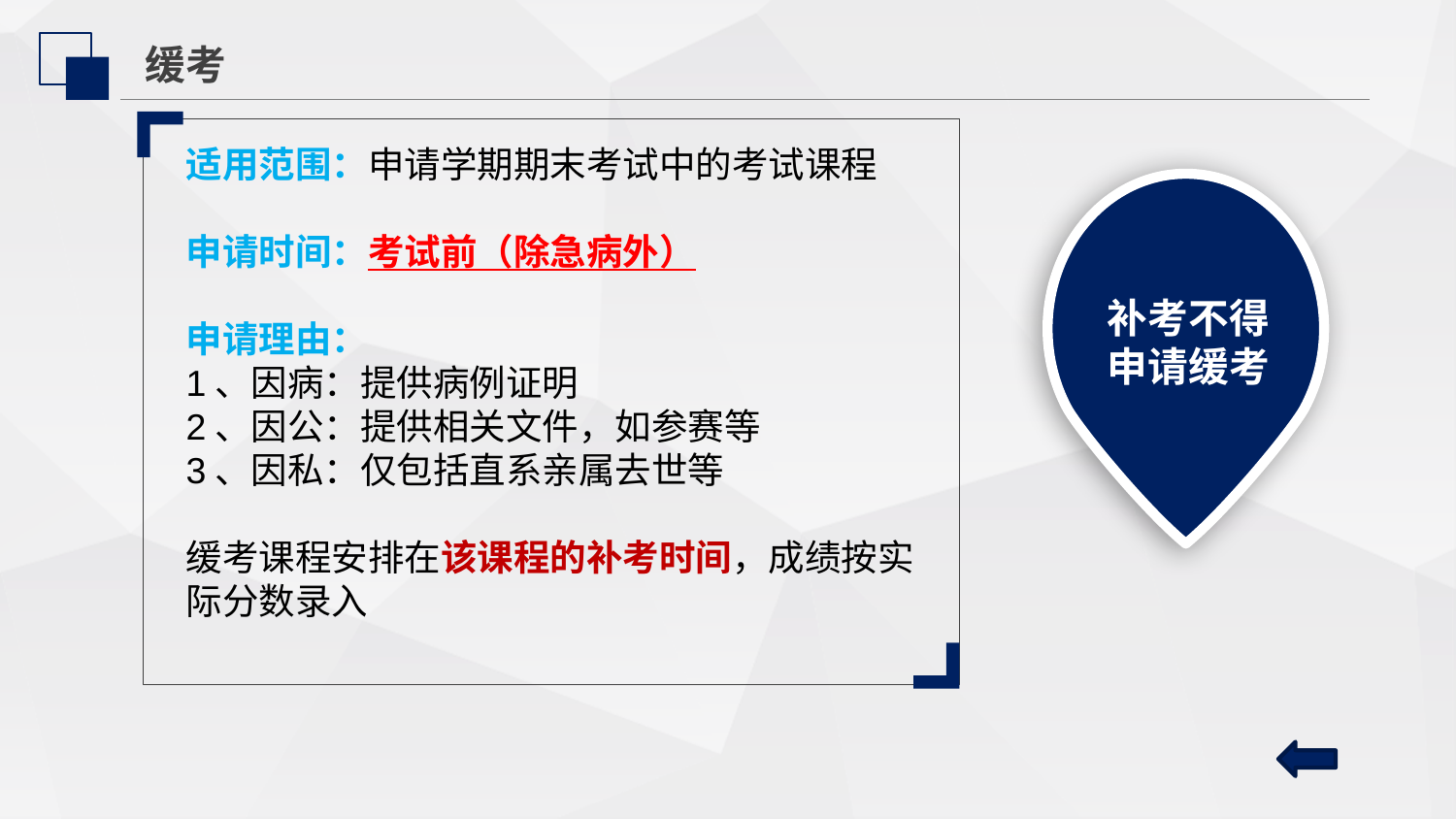

缓考

适用范围：申请学期期末考试中的考试课程

申请时间：考试前（除急病外）

申请理由：
1、因病：提供病例证明
2、因公：提供相关文件，如参赛等
3、因私：仅包括直系亲属去世等

缓考课程安排在该课程的补考时间，成绩按实际分数录入

补考不得申请缓考